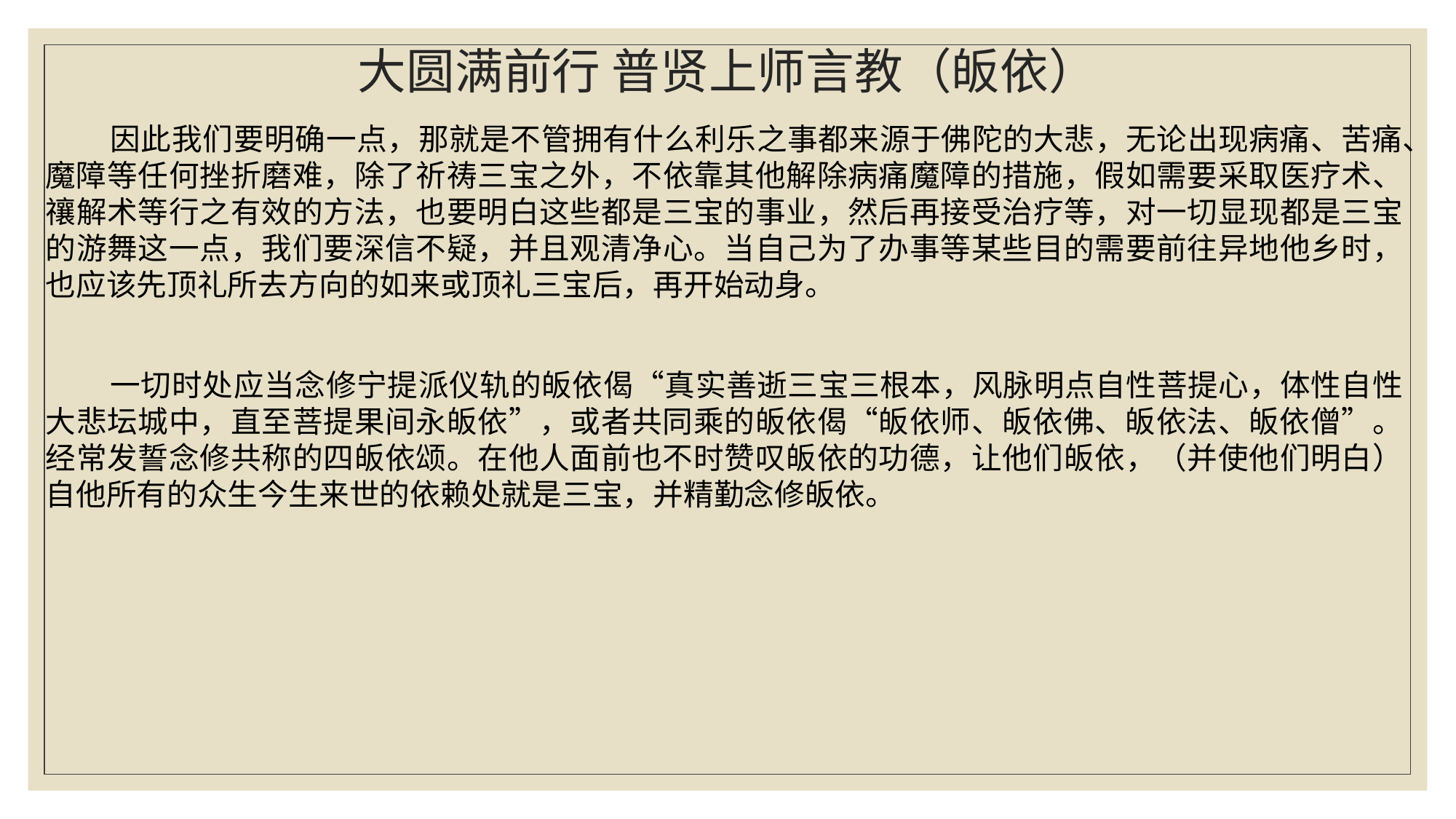

# 大圆满前行 普贤上师言教（皈依）
        因此我们要明确一点，那就是不管拥有什么利乐之事都来源于佛陀的大悲，无论出现病痛、苦痛、魔障等任何挫折磨难，除了祈祷三宝之外，不依靠其他解除病痛魔障的措施，假如需要采取医疗术、禳解术等行之有效的方法，也要明白这些都是三宝的事业，然后再接受治疗等，对一切显现都是三宝的游舞这一点，我们要深信不疑，并且观清净心。当自己为了办事等某些目的需要前往异地他乡时，也应该先顶礼所去方向的如来或顶礼三宝后，再开始动身。

        一切时处应当念修宁提派仪轨的皈依偈“真实善逝三宝三根本，风脉明点自性菩提心，体性自性大悲坛城中，直至菩提果间永皈依”，或者共同乘的皈依偈“皈依师、皈依佛、皈依法、皈依僧”。经常发誓念修共称的四皈依颂。在他人面前也不时赞叹皈依的功德，让他们皈依，（并使他们明白）自他所有的众生今生来世的依赖处就是三宝，并精勤念修皈依。